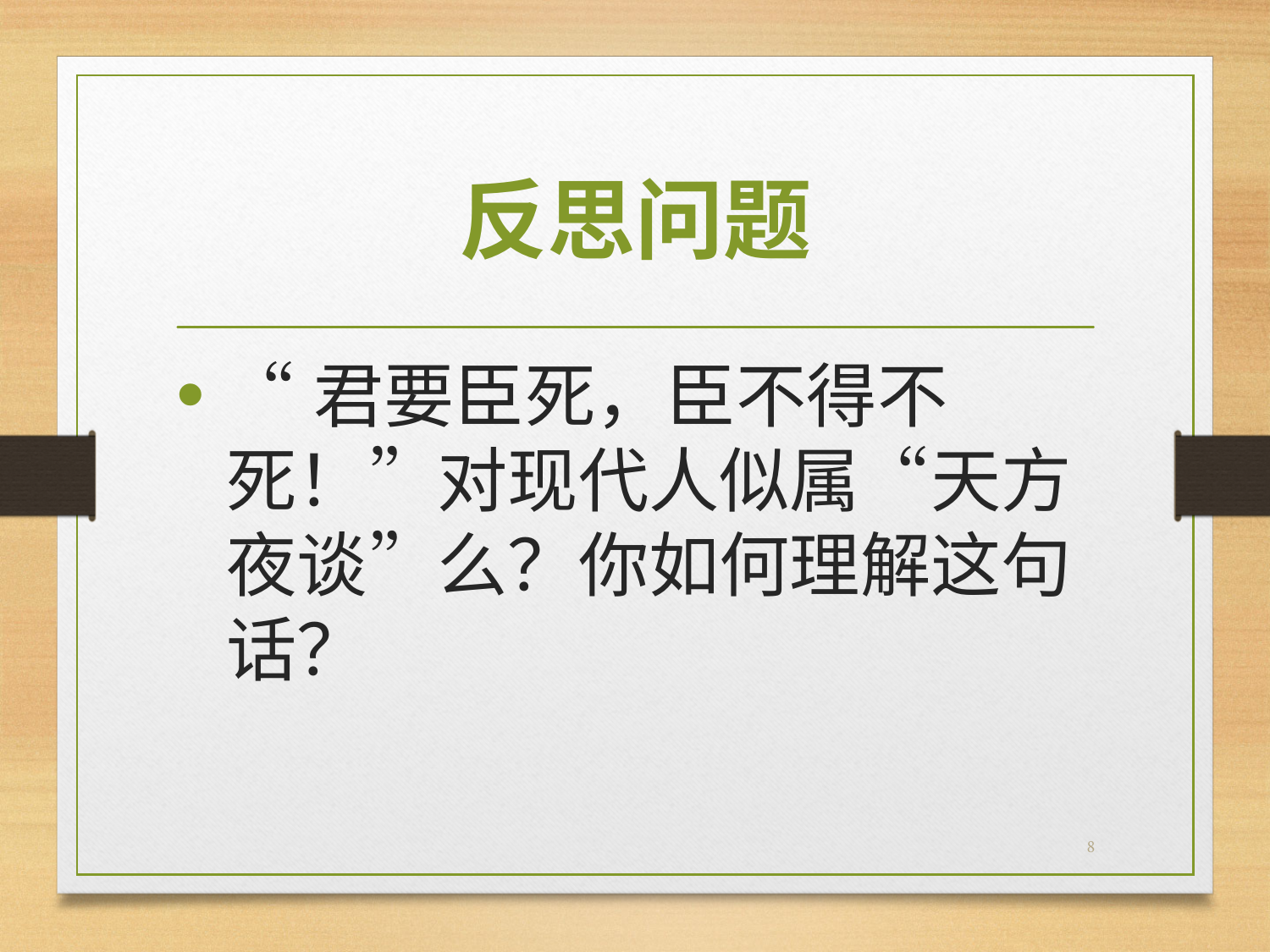

# 反思问题
“君要臣死，臣不得不死！”对现代人似属“天方夜谈”么？你如何理解这句话？
8